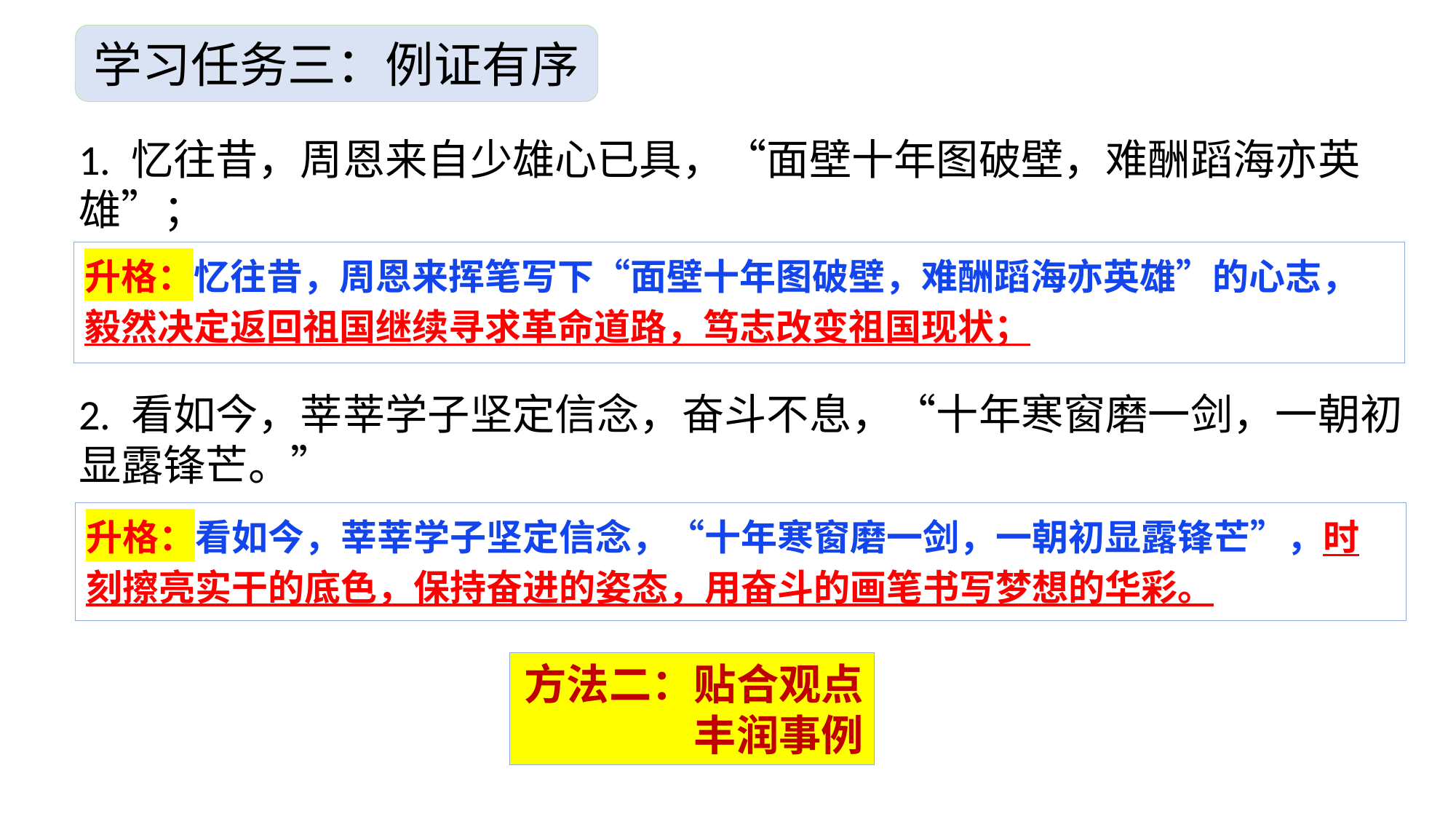

学习任务三：例证有序
1. 忆往昔，周恩来自少雄心已具，“面壁十年图破壁，难酬蹈海亦英雄”；

2. 看如今，莘莘学子坚定信念，奋斗不息，“十年寒窗磨一剑，一朝初显露锋芒。”

升格：忆往昔，周恩来挥笔写下“面壁十年图破壁，难酬蹈海亦英雄”的心志，毅然决定返回祖国继续寻求革命道路，笃志改变祖国现状；
升格：看如今，莘莘学子坚定信念，“十年寒窗磨一剑，一朝初显露锋芒”，时刻擦亮实干的底色，保持奋进的姿态，用奋斗的画笔书写梦想的华彩。
方法二：贴合观点丰润事例